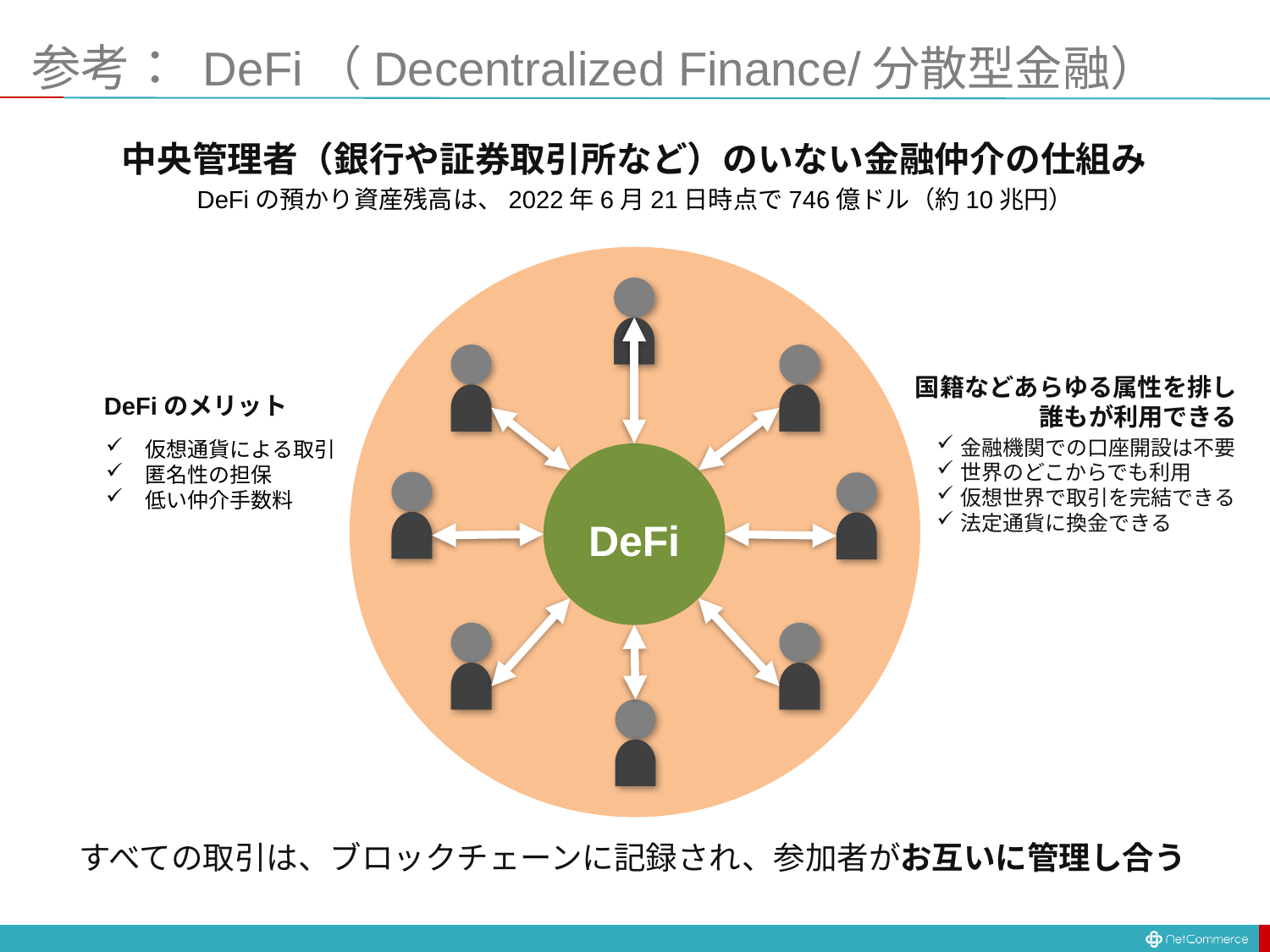

# 参考： DeFi（Decentralized Finance/分散型金融）
中央管理者（銀行や証券取引所など）のいない金融仲介の仕組み
DeFiの預かり資産残高は、2022年6月21日時点で746億ドル（約10兆円）

国籍などあらゆる属性を排し
誰もが利用できる
DeFiのメリット
金融機関での口座開設は不要
世界のどこからでも利用
仮想世界で取引を完結できる
法定通貨に換金できる
仮想通貨による取引
匿名性の担保
低い仲介手数料

DeFi

すべての取引は、ブロックチェーンに記録され、参加者がお互いに管理し合う